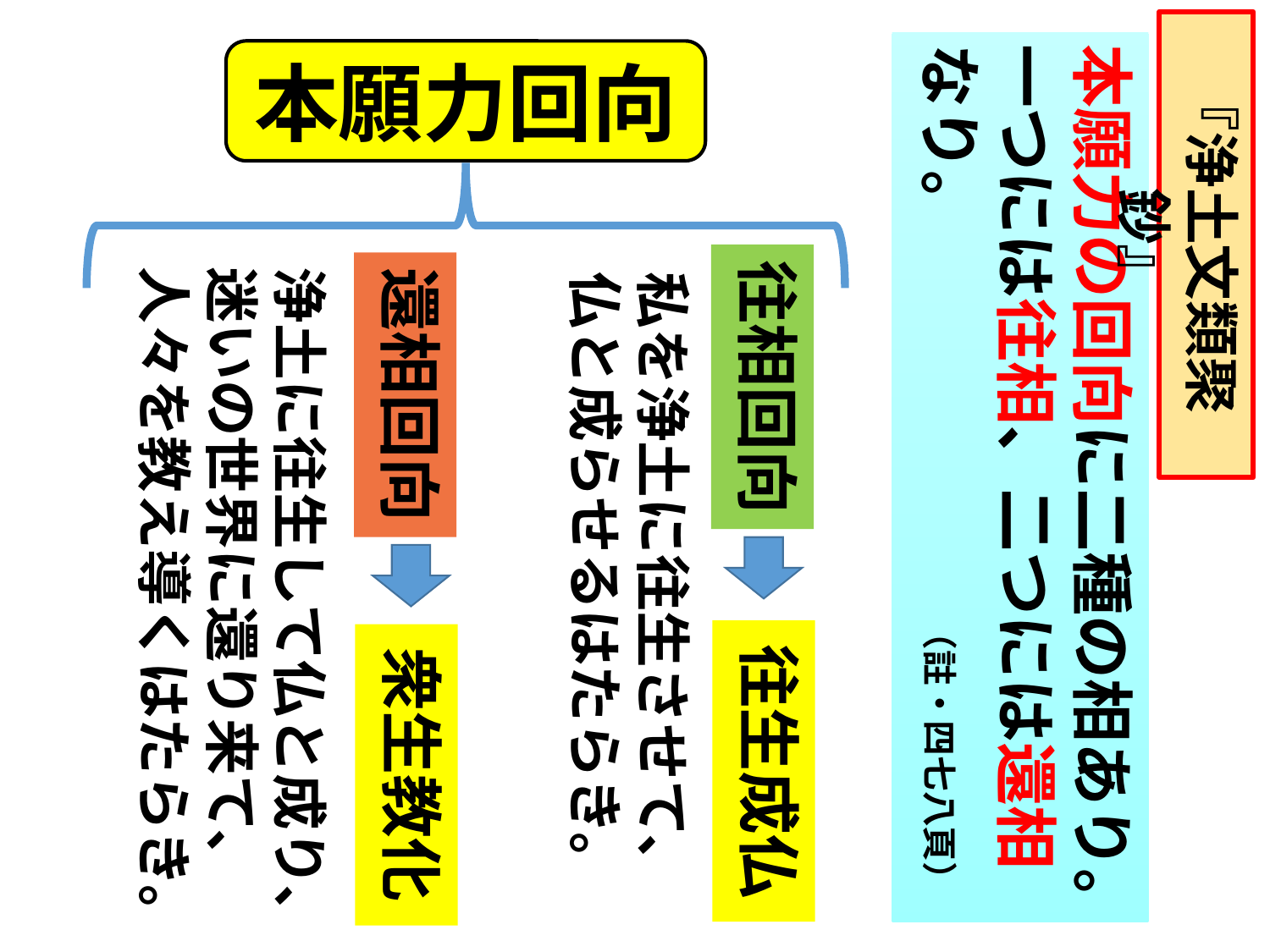

『浄土文類聚鈔』
本願力の回向に二種の相あり。一つには往相、二つには還相なり。　　　　　　（註・四七八頁）
本願力回向
往相回向
還相回向
浄土に往生して仏と成り、迷いの世界に還り来て、人々を教え導くはたらき。
私を浄土に往生させて、仏と成らせるはたらき。

往生成仏
衆生教化